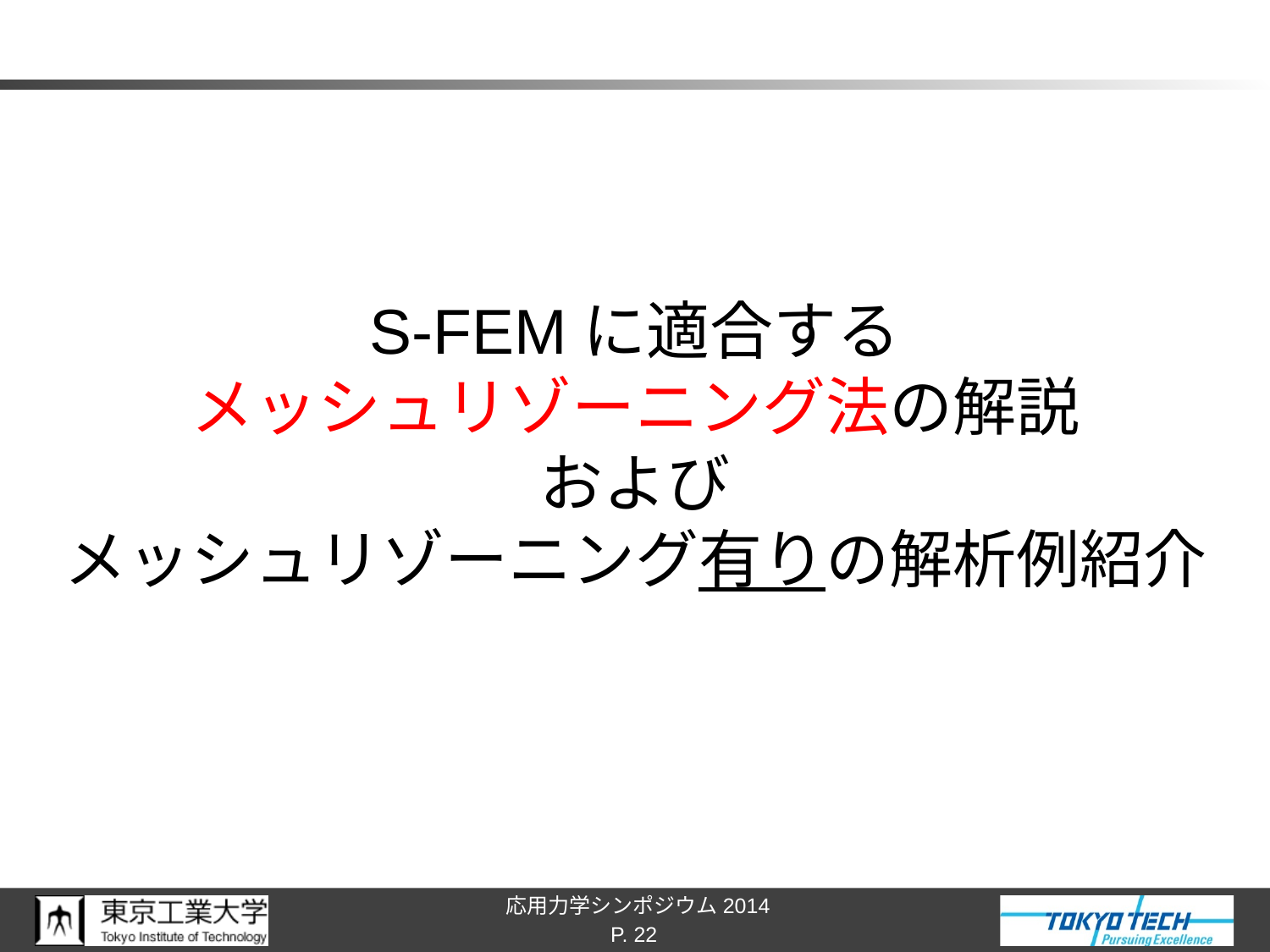

#
S-FEMに適合する
メッシュリゾーニング法の解説
および
メッシュリゾーニング有りの解析例紹介

P. 22